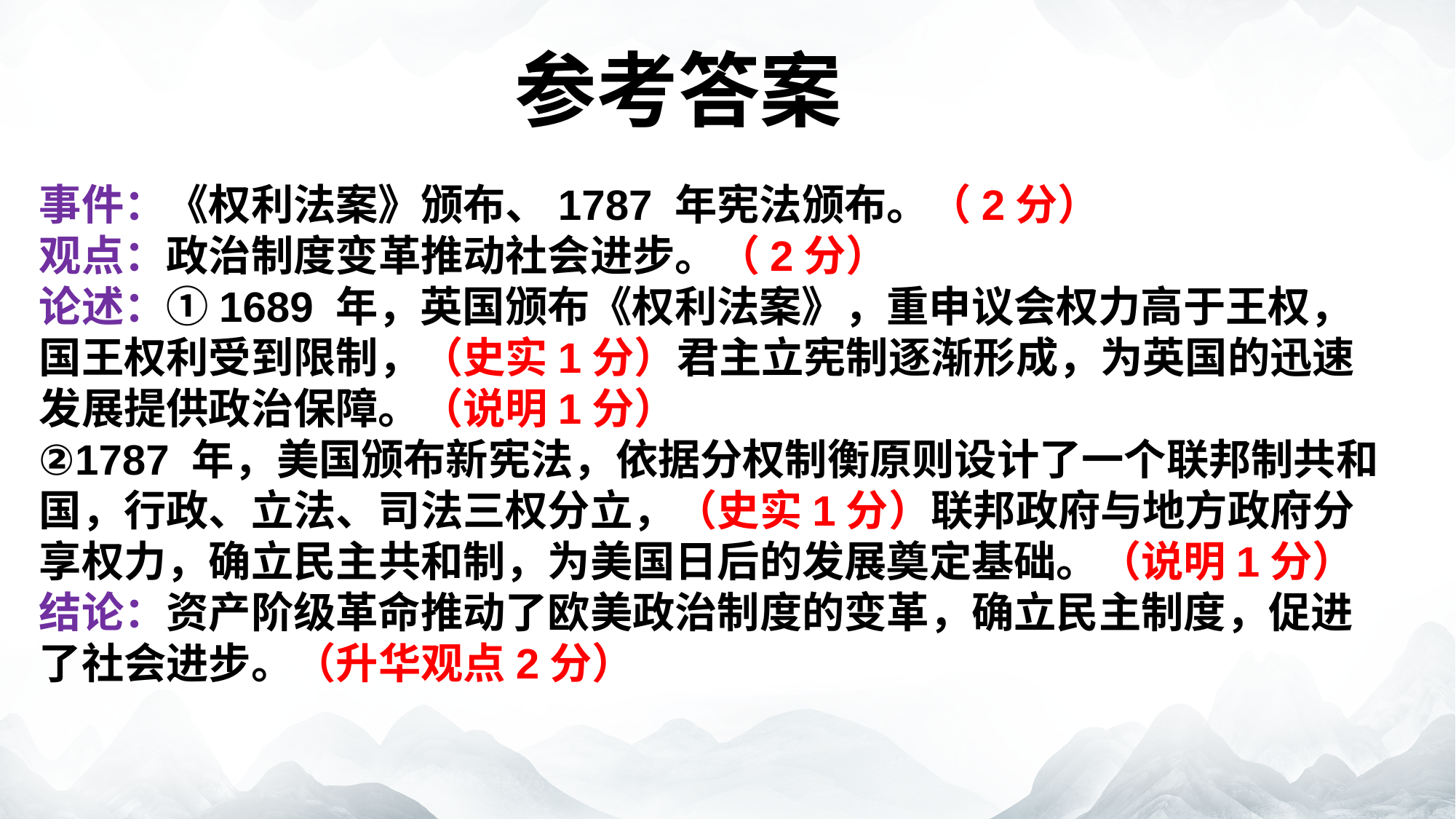

参考答案
事件：《权利法案》颁布、1787 年宪法颁布。（2分）
观点：政治制度变革推动社会进步。（2分）
论述：①1689 年，英国颁布《权利法案》，重申议会权力高于王权，国王权利受到限制，（史实1分）君主立宪制逐渐形成，为英国的迅速发展提供政治保障。（说明1分）
②1787 年，美国颁布新宪法，依据分权制衡原则设计了一个联邦制共和国，行政、立法、司法三权分立，（史实1分）联邦政府与地方政府分享权力，确立民主共和制，为美国日后的发展奠定基础。（说明1分）
结论：资产阶级革命推动了欧美政治制度的变革，确立民主制度，促进了社会进步。（升华观点2分）